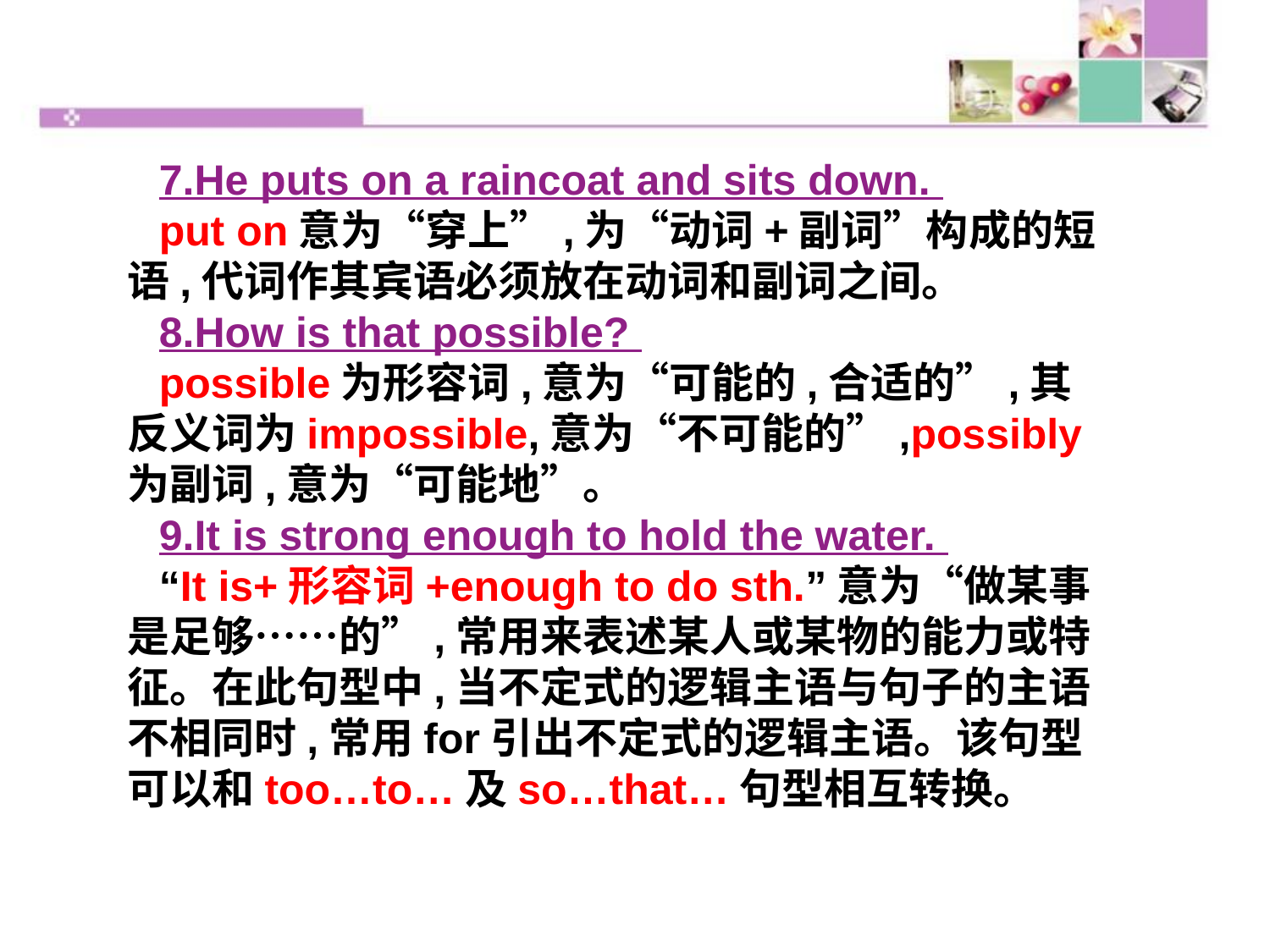

7.He puts on a raincoat and sits down.
put on意为“穿上”,为“动词+副词”构成的短语,代词作其宾语必须放在动词和副词之间。
8.How is that possible?
possible为形容词,意为“可能的,合适的”,其反义词为impossible,意为“不可能的”,possibly为副词,意为“可能地”。
9.It is strong enough to hold the water.
“It is+形容词+enough to do sth.”意为“做某事是足够……的”,常用来表述某人或某物的能力或特征。在此句型中,当不定式的逻辑主语与句子的主语不相同时,常用for引出不定式的逻辑主语。该句型可以和too…to…及so…that…句型相互转换。